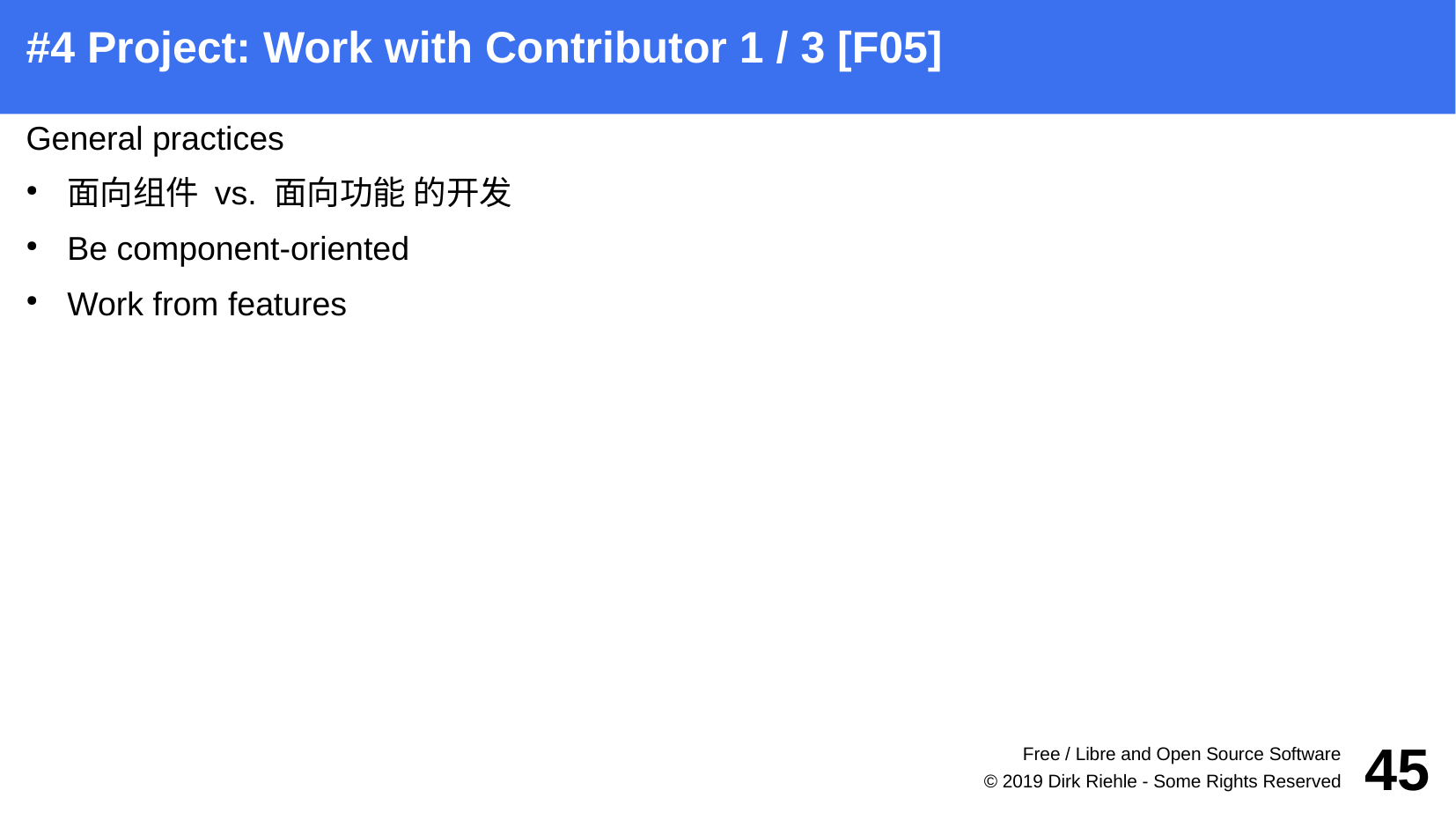

#4 Project: Work with Contributor 1 / 3 [F05]
General practices
面向组件 vs. 面向功能 的开发
Be component-oriented
Work from features
Free / Libre and Open Source Software
45
© 2019 Dirk Riehle - Some Rights Reserved